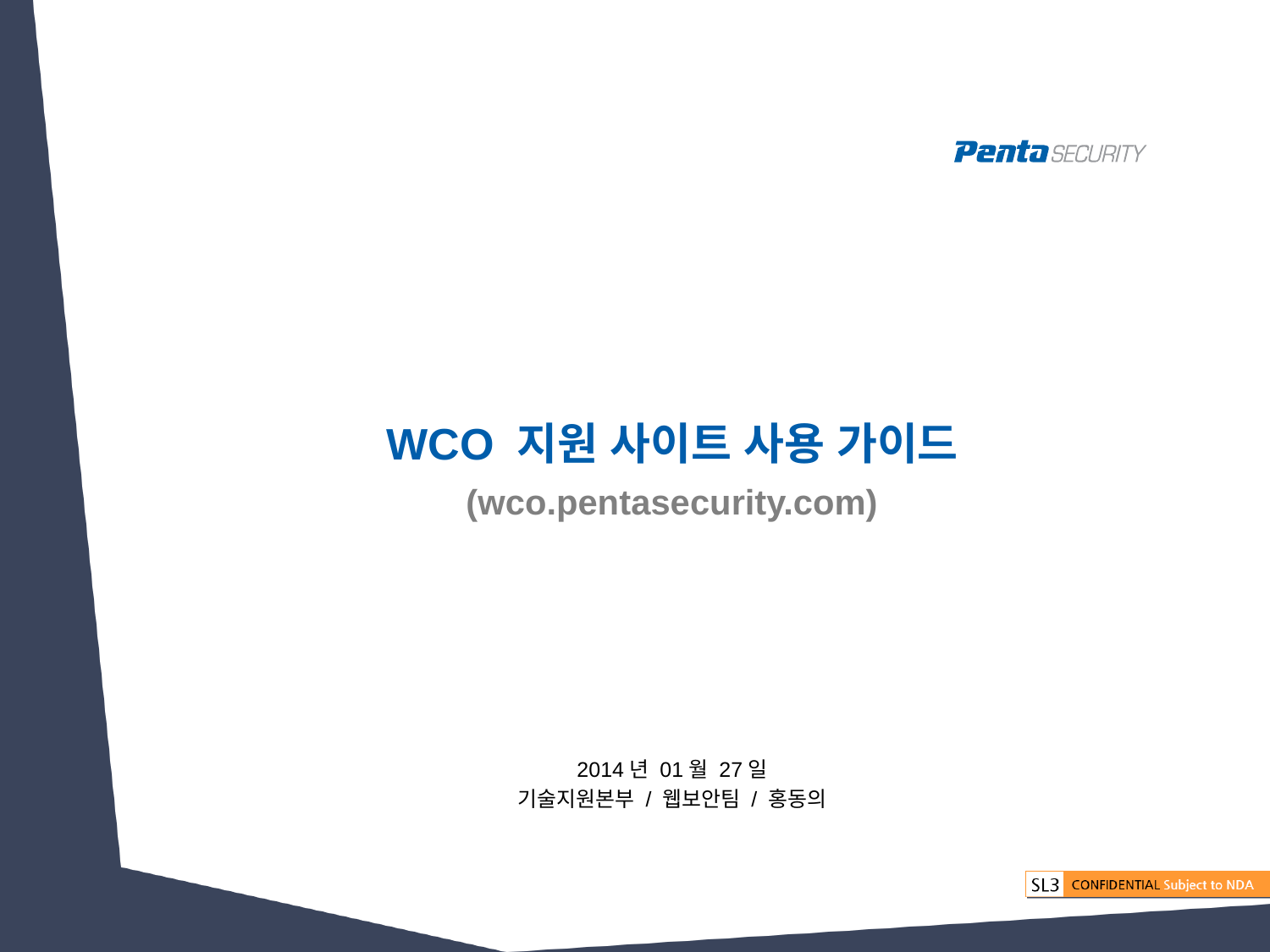

# WCO 지원 사이트 사용 가이드
(wco.pentasecurity.com)
2014년 01월 27일
기술지원본부 / 웹보안팀 / 홍동의